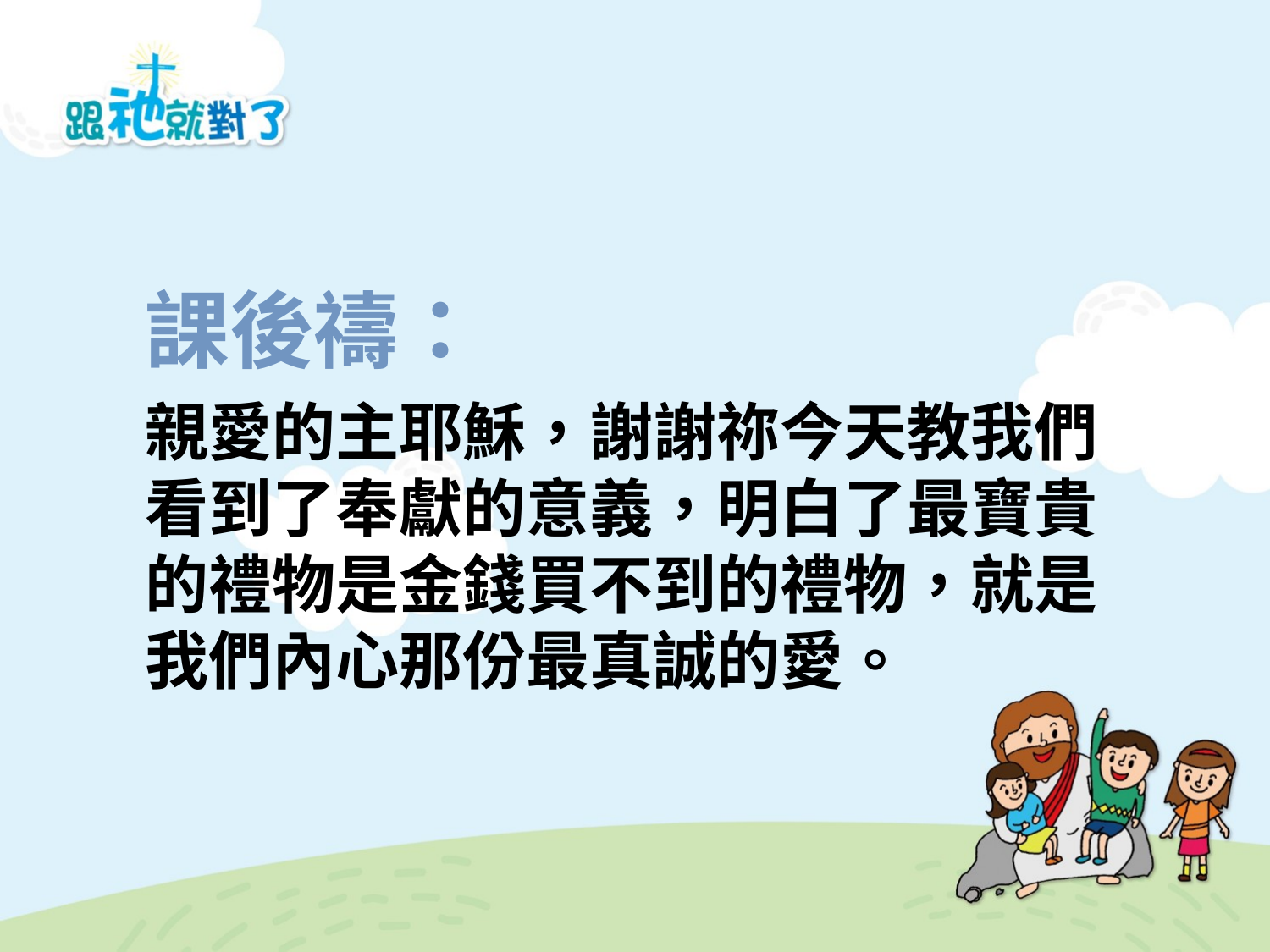

課後禱：
親愛的主耶穌，謝謝祢今天教我們看到了奉獻的意義，明白了最寶貴的禮物是金錢買不到的禮物，就是我們內心那份最真誠的愛。